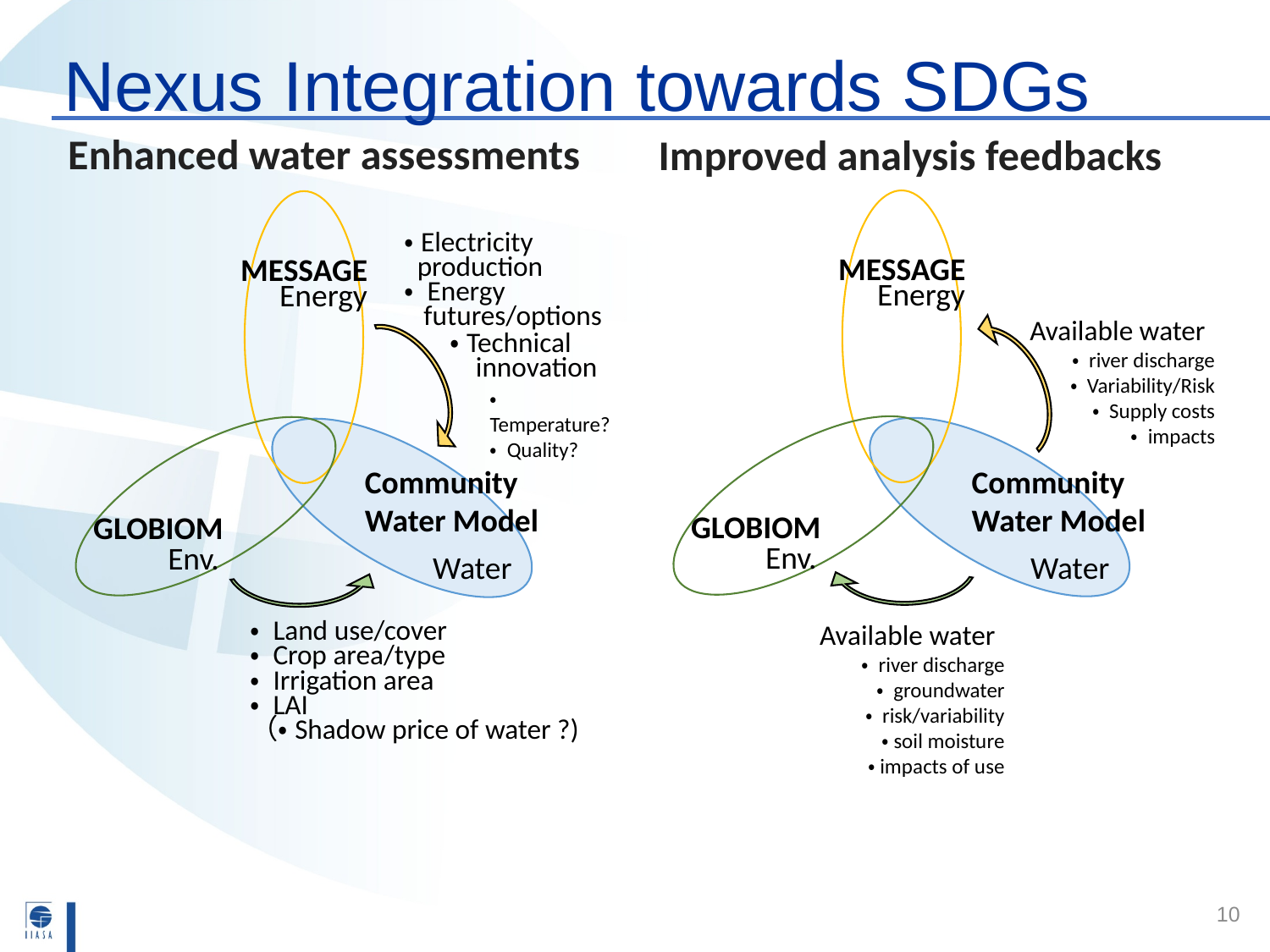

# Nexus Integration towards SDGs
Enhanced water assessments
Improved analysis feedbacks

・Electricity
  production
・ Energy
   futures/options
MESSAGE
MESSAGE
Energy
Energy
Available water
・ river discharge
・ Variability/Risk
・ Supply costs
・ impacts
・Technical
    innovation

・ Temperature?
・ Quality?

Community Water Model
Community Water Model
GLOBIOM
GLOBIOM

Env.
Env.
Water
Water
Available water
・ river discharge
・ groundwater
・ risk/variability
・soil moisture
・impacts of use
・ Land use/cover
・ Crop area/type
・ Irrigation area
・ LAI
（・Shadow price of water ?)
10